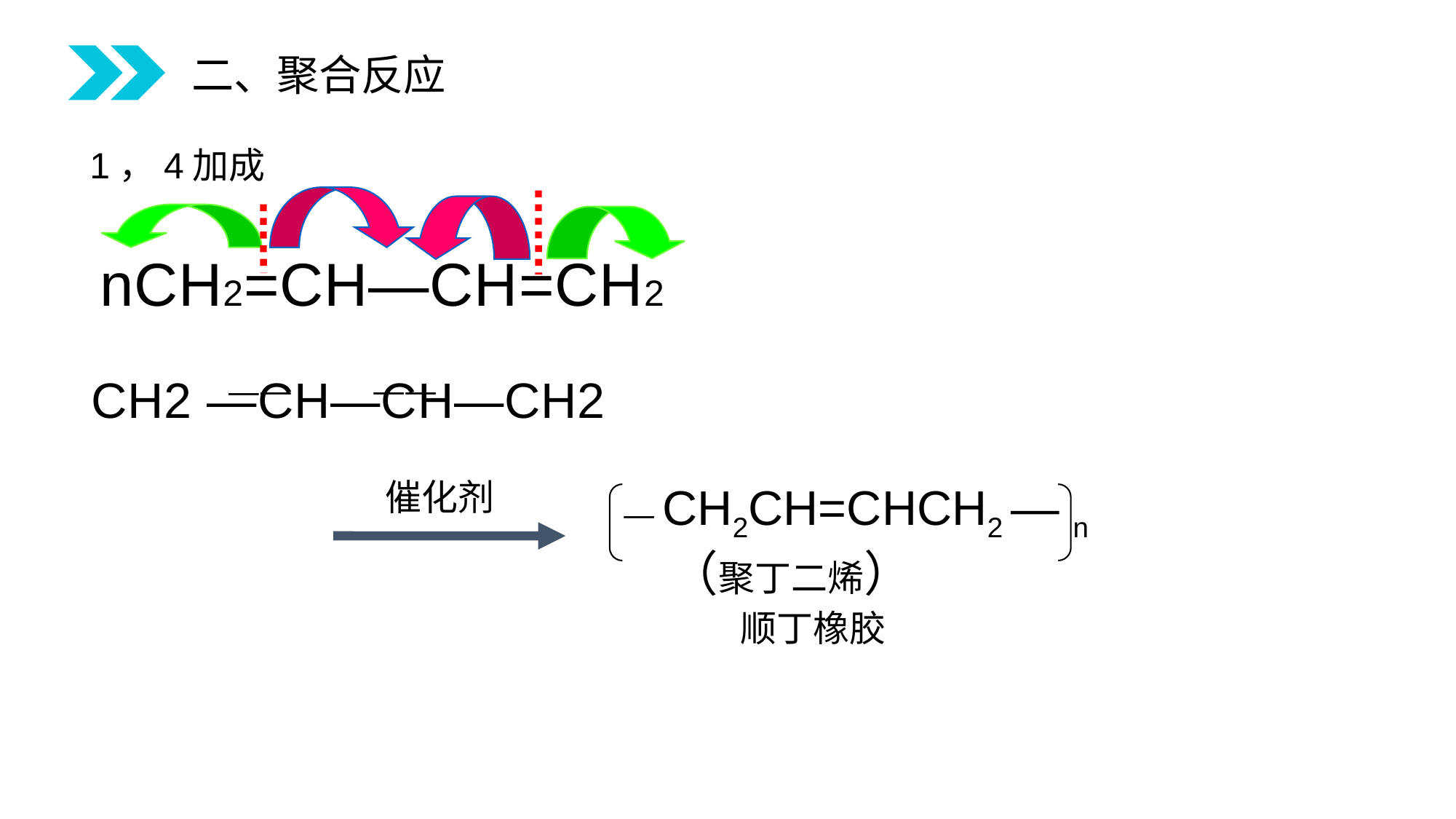

二、聚合反应
1，4加成

nCH2=CH—CH=CH2
CH2 —CH—CH—CH2
—
—
—
—
催化剂
    — CH2CH=CHCH2 — n
           （聚丁二烯）

顺丁橡胶